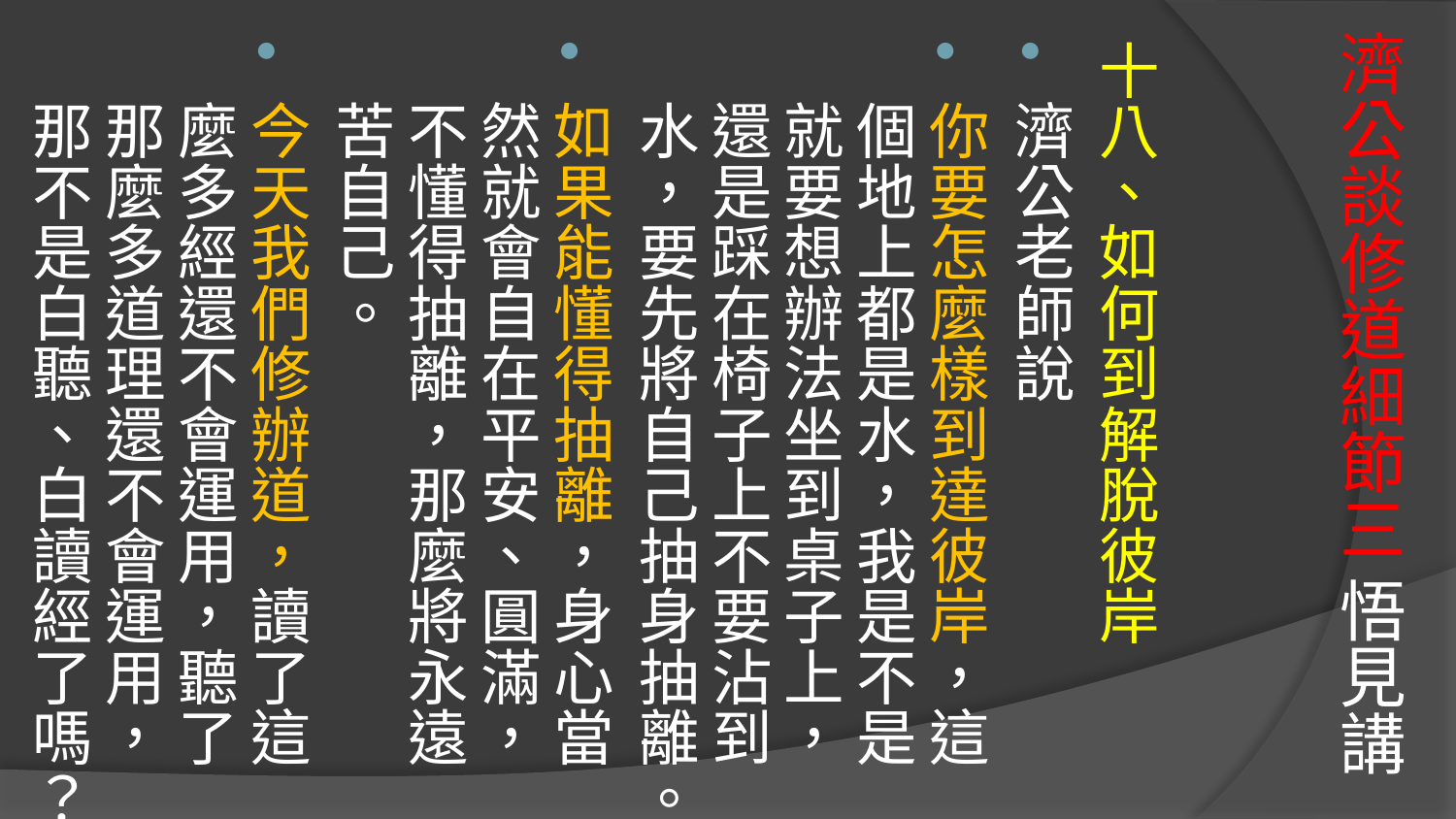

十八、如何到解脫彼岸
濟公老師說
你要怎麼樣到達彼岸，這個地上都是水，我是不是就要想辦法坐到桌子上，還是踩在椅子上不要沾到水，要先將自己抽身抽離。
如果能懂得抽離，身心當然就會自在平安、圓滿，不懂得抽離，那麼將永遠苦自己。
今天我們修辦道，讀了這麼多經還不會運用，聽了那麼多道理還不會運用，那不是白聽、白讀經了嗎？
# 濟公談修道細節三 悟見講